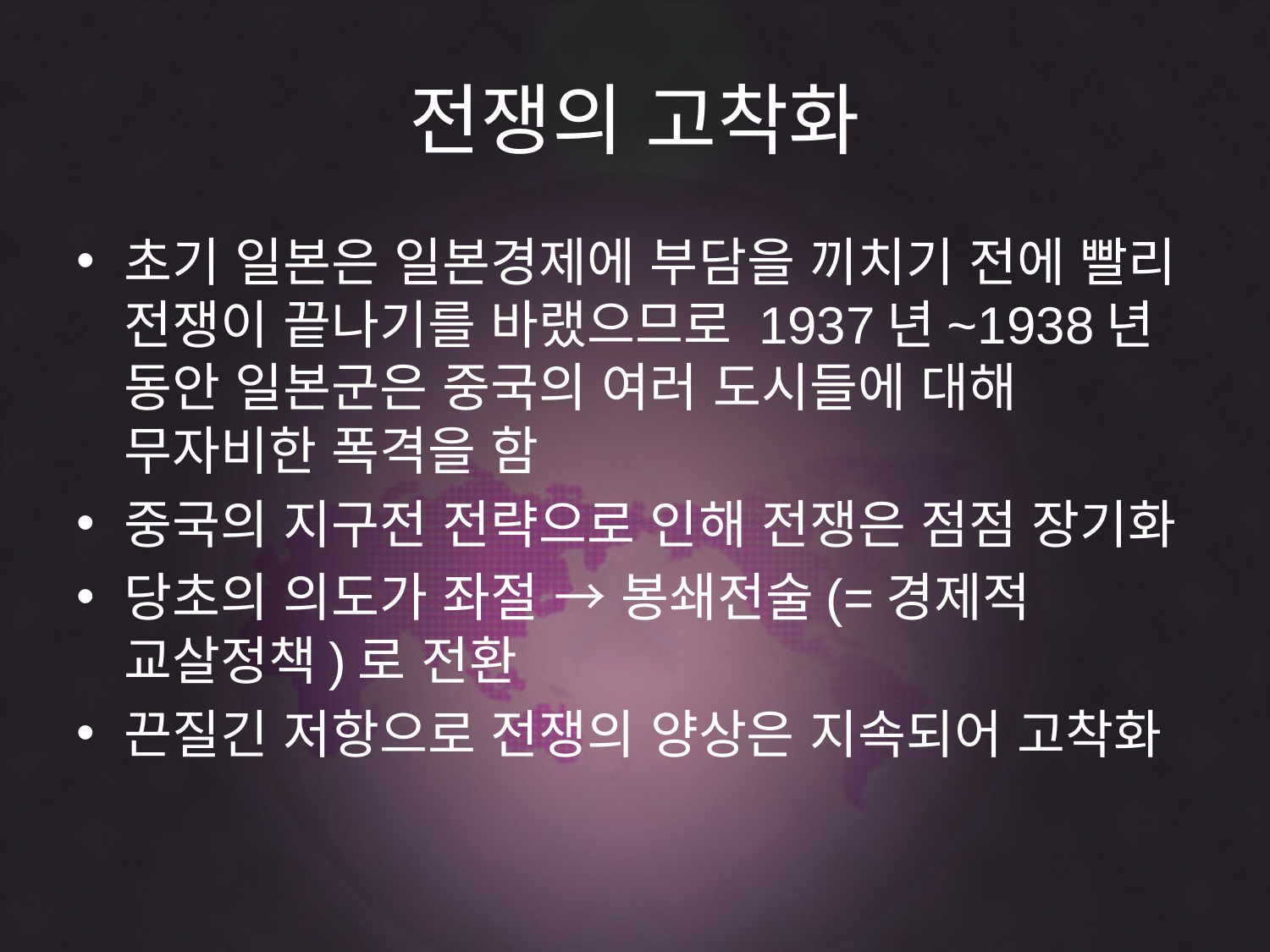

# 전쟁의 고착화
초기 일본은 일본경제에 부담을 끼치기 전에 빨리 전쟁이 끝나기를 바랬으므로 1937년~1938년 동안 일본군은 중국의 여러 도시들에 대해 무자비한 폭격을 함
중국의 지구전 전략으로 인해 전쟁은 점점 장기화
당초의 의도가 좌절 → 봉쇄전술(=경제적 교살정책)로 전환
끈질긴 저항으로 전쟁의 양상은 지속되어 고착화